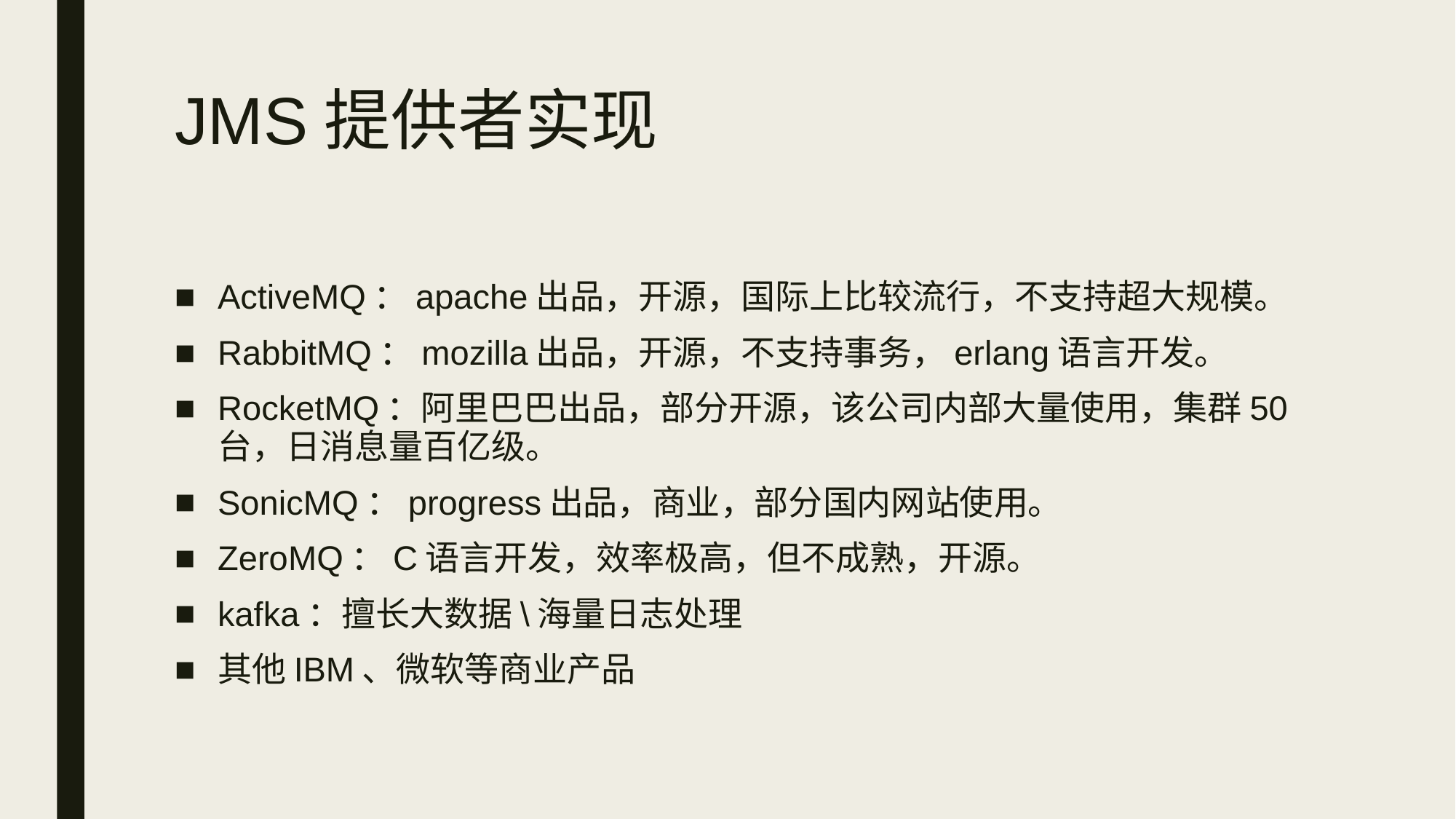

# JMS提供者实现
ActiveMQ：apache出品，开源，国际上比较流行，不支持超大规模。
RabbitMQ：mozilla出品，开源，不支持事务，erlang语言开发。
RocketMQ：阿里巴巴出品，部分开源，该公司内部大量使用，集群50台，日消息量百亿级。
SonicMQ：progress出品，商业，部分国内网站使用。
ZeroMQ：C语言开发，效率极高，但不成熟，开源。
kafka：擅长大数据\海量日志处理
其他IBM、微软等商业产品